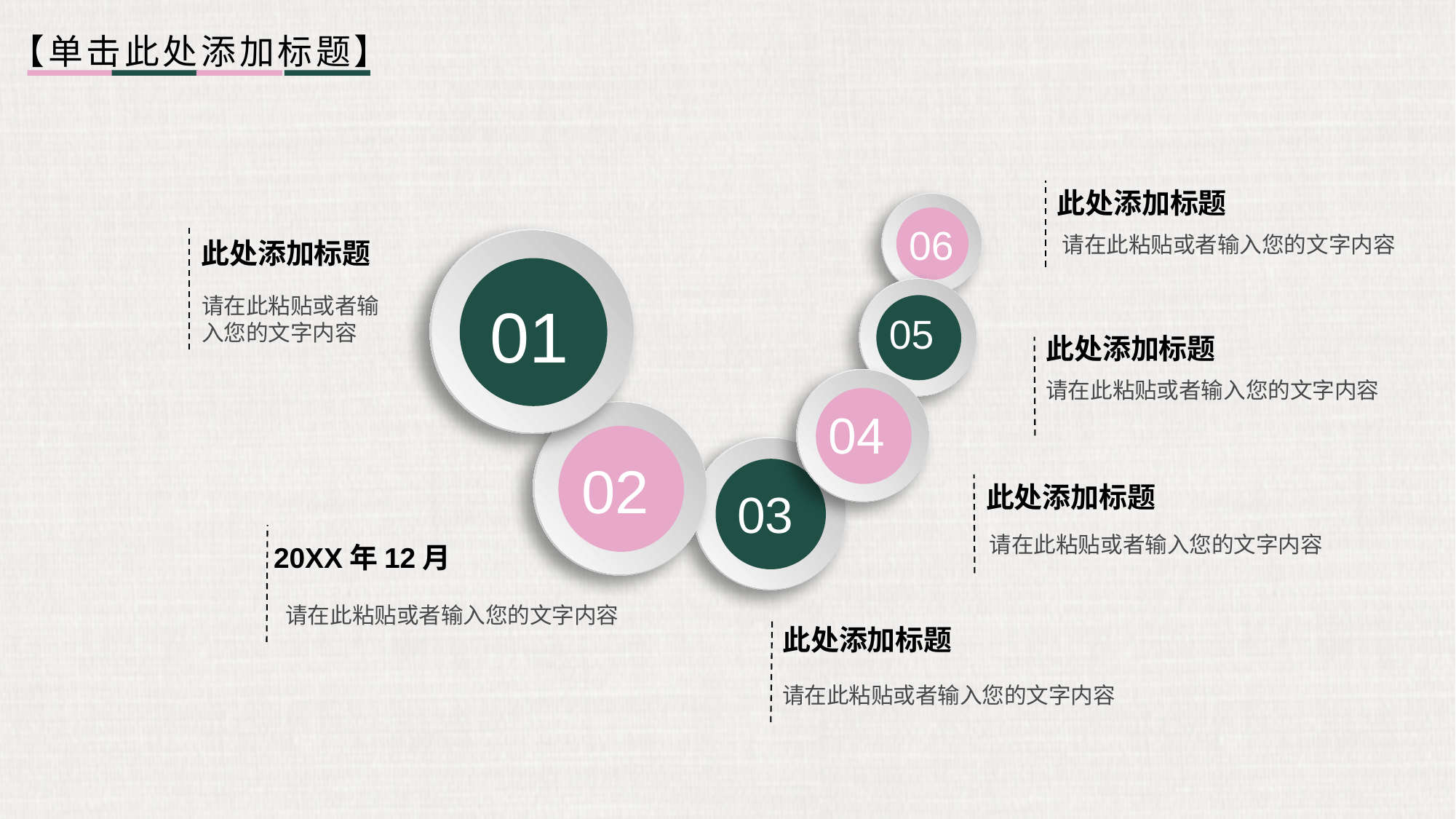

【单击此处添加标题】

此处添加标题

06
请在此粘贴或者输入您的文字内容

01
此处添加标题

05
请在此粘贴或者输入您的文字内容
此处添加标题

04
请在此粘贴或者输入您的文字内容

02

03
此处添加标题
请在此粘贴或者输入您的文字内容
20XX年12月
请在此粘贴或者输入您的文字内容
此处添加标题
请在此粘贴或者输入您的文字内容